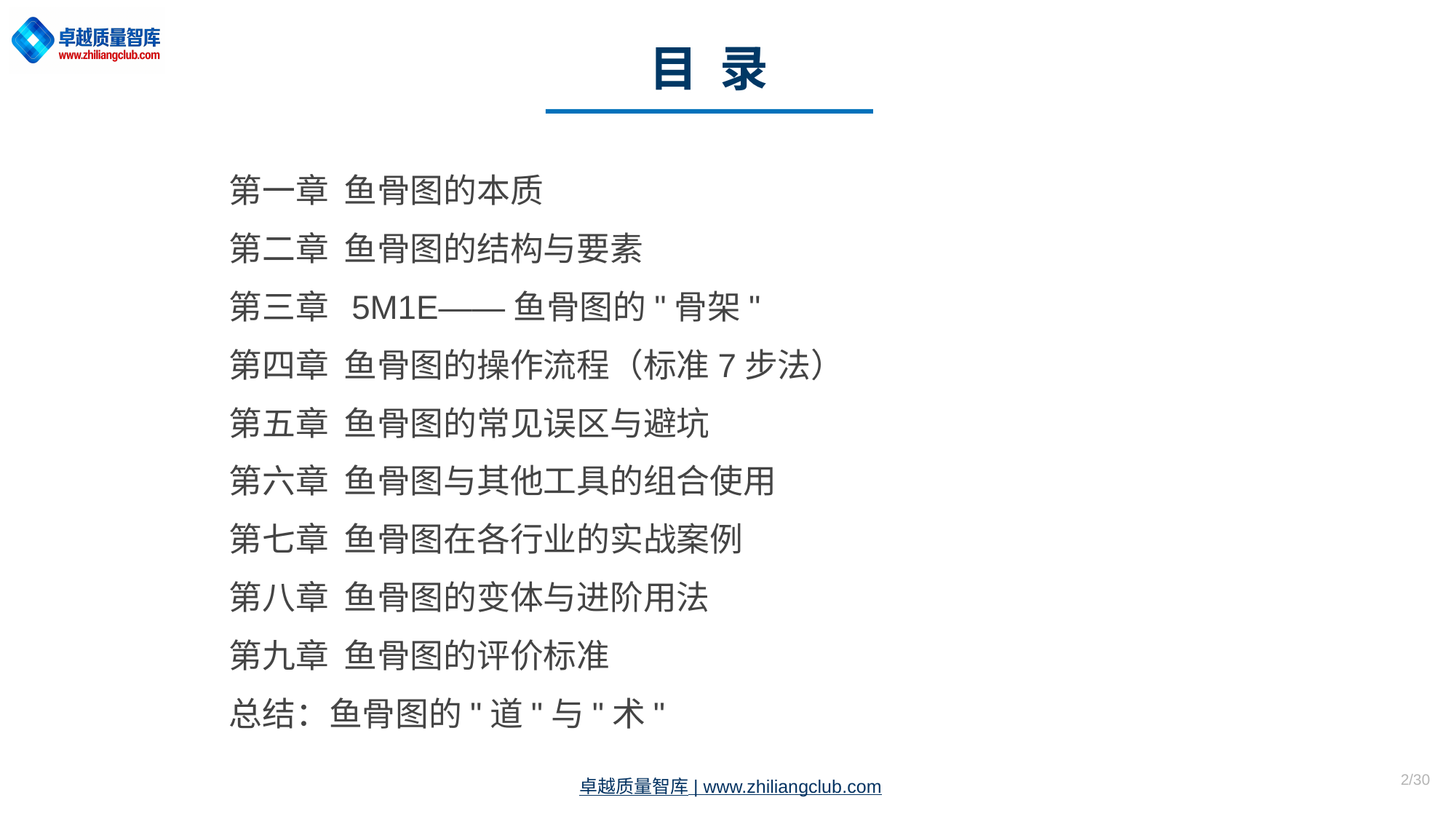

目  录

第一章  鱼骨图的本质
第二章  鱼骨图的结构与要素
第三章  5M1E——鱼骨图的"骨架"
第四章  鱼骨图的操作流程（标准7步法）
第五章  鱼骨图的常见误区与避坑
第六章  鱼骨图与其他工具的组合使用
第七章  鱼骨图在各行业的实战案例
第八章  鱼骨图的变体与进阶用法
第九章  鱼骨图的评价标准
总结：鱼骨图的"道"与"术"
2/30